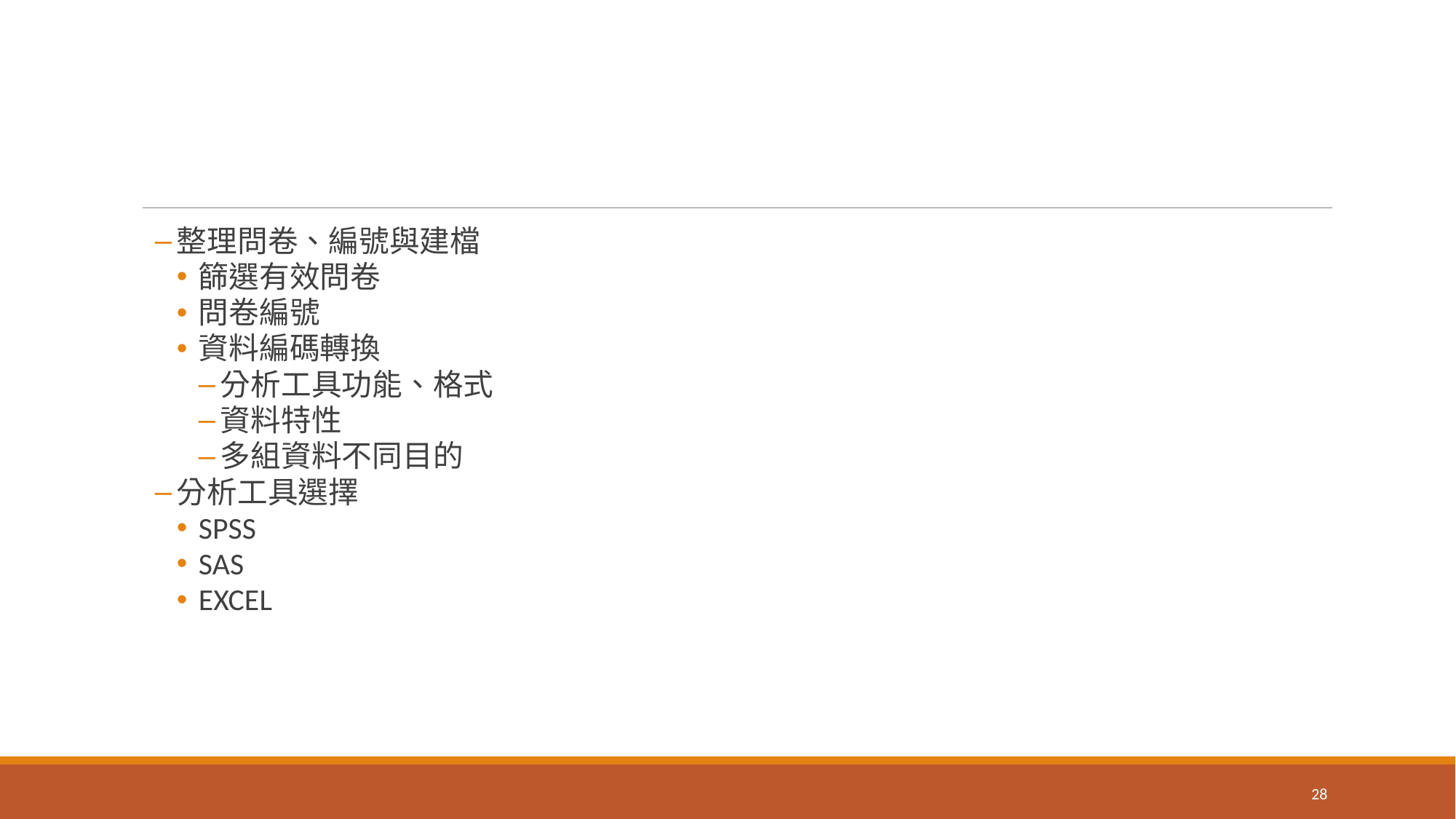

#
整理問卷、編號與建檔
篩選有效問卷
問卷編號
資料編碼轉換
分析工具功能、格式
資料特性
多組資料不同目的
分析工具選擇
SPSS
SAS
EXCEL
28